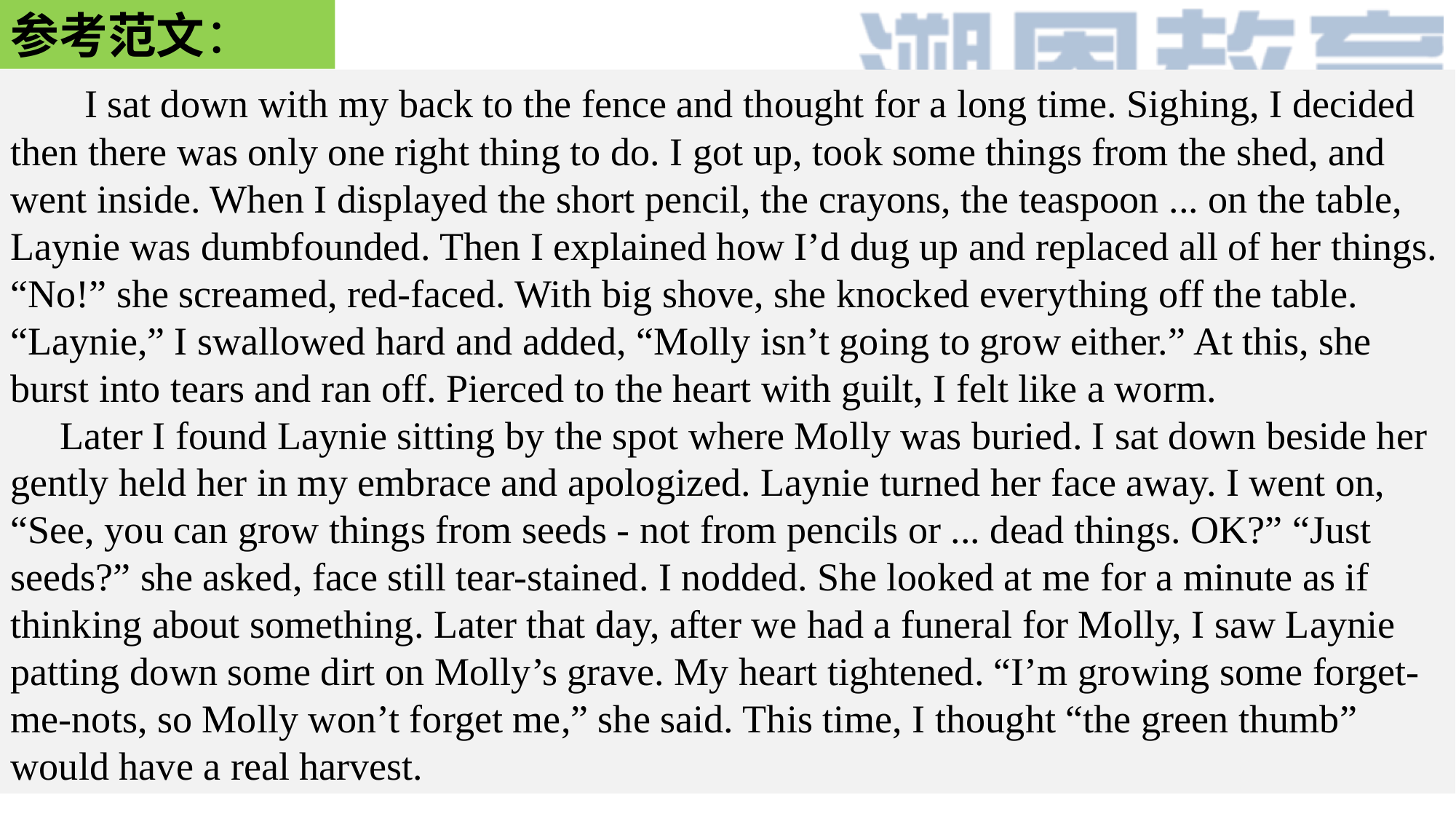

参考范文：
       I sat down with my back to the fence and thought for a long time. Sighing, I decided then there was only one right thing to do. I got up, took some things from the shed, and went inside. When I displayed the short pencil, the crayons, the teaspoon ... on the table, Laynie was dumbfounded. Then I explained how I’d dug up and replaced all of her things. “No!” she screamed, red-faced. With big shove, she knocked everything off the table. “Laynie,” I swallowed hard and added, “Molly isn’t going to grow either.” At this, she burst into tears and ran off. Pierced to the heart with guilt, I felt like a worm.
     Later I found Laynie sitting by the spot where Molly was buried. I sat down beside her gently held her in my embrace and apologized. Laynie turned her face away. I went on, “See, you can grow things from seeds - not from pencils or ... dead things. OK?” “Just seeds?” she asked, face still tear-stained. I nodded. She looked at me for a minute as if thinking about something. Later that day, after we had a funeral for Molly, I saw Laynie patting down some dirt on Molly’s grave. My heart tightened. “I’m growing some forget-me-nots, so Molly won’t forget me,” she said. This time, I thought “the green thumb” would have a real harvest.